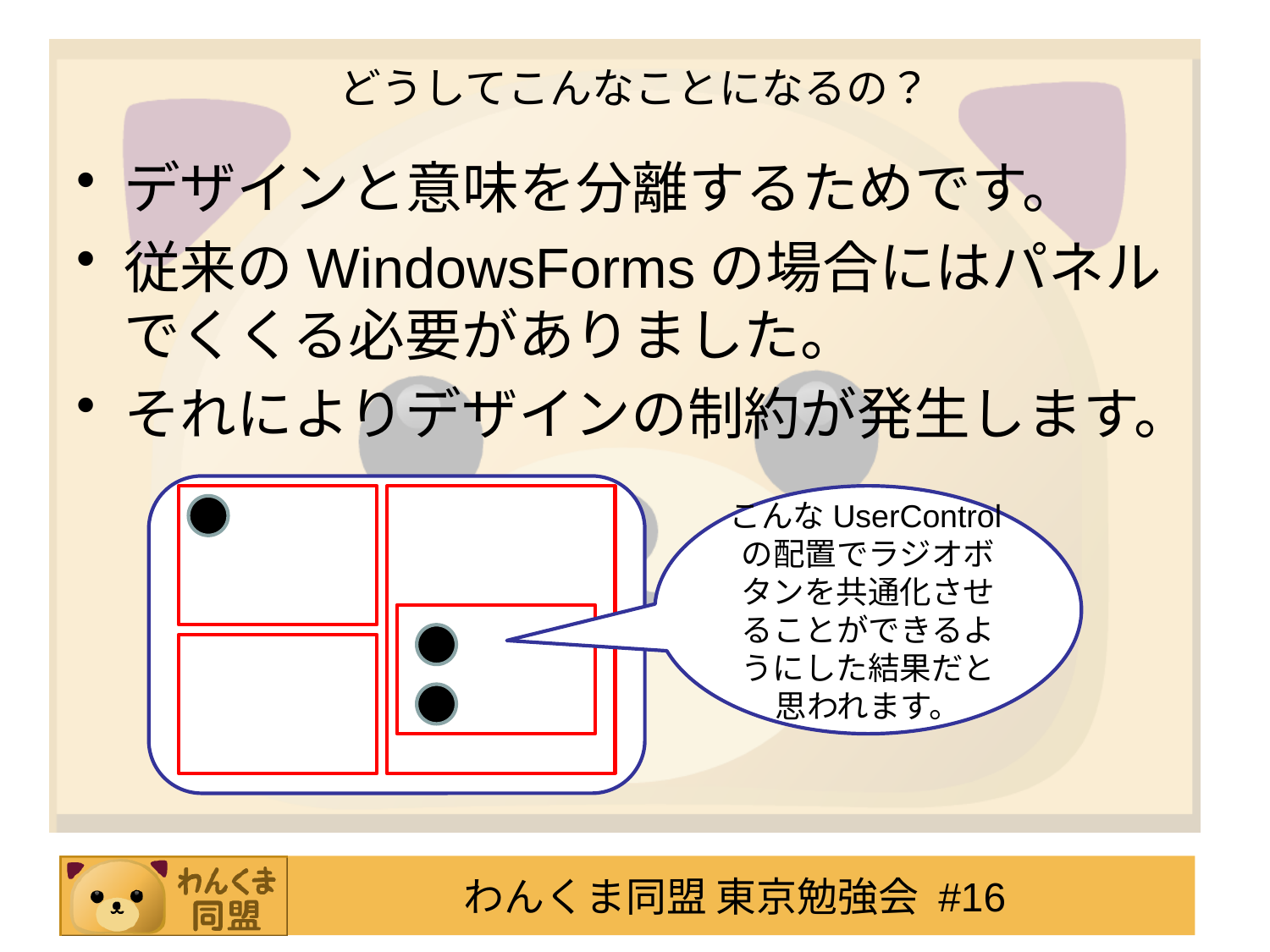

# どうしてこんなことになるの？
デザインと意味を分離するためです。
従来のWindowsFormsの場合にはパネルでくくる必要がありました。
それによりデザインの制約が発生します。

こんなUserControlの配置でラジオボタンを共通化させることができるようにした結果だと思われます。